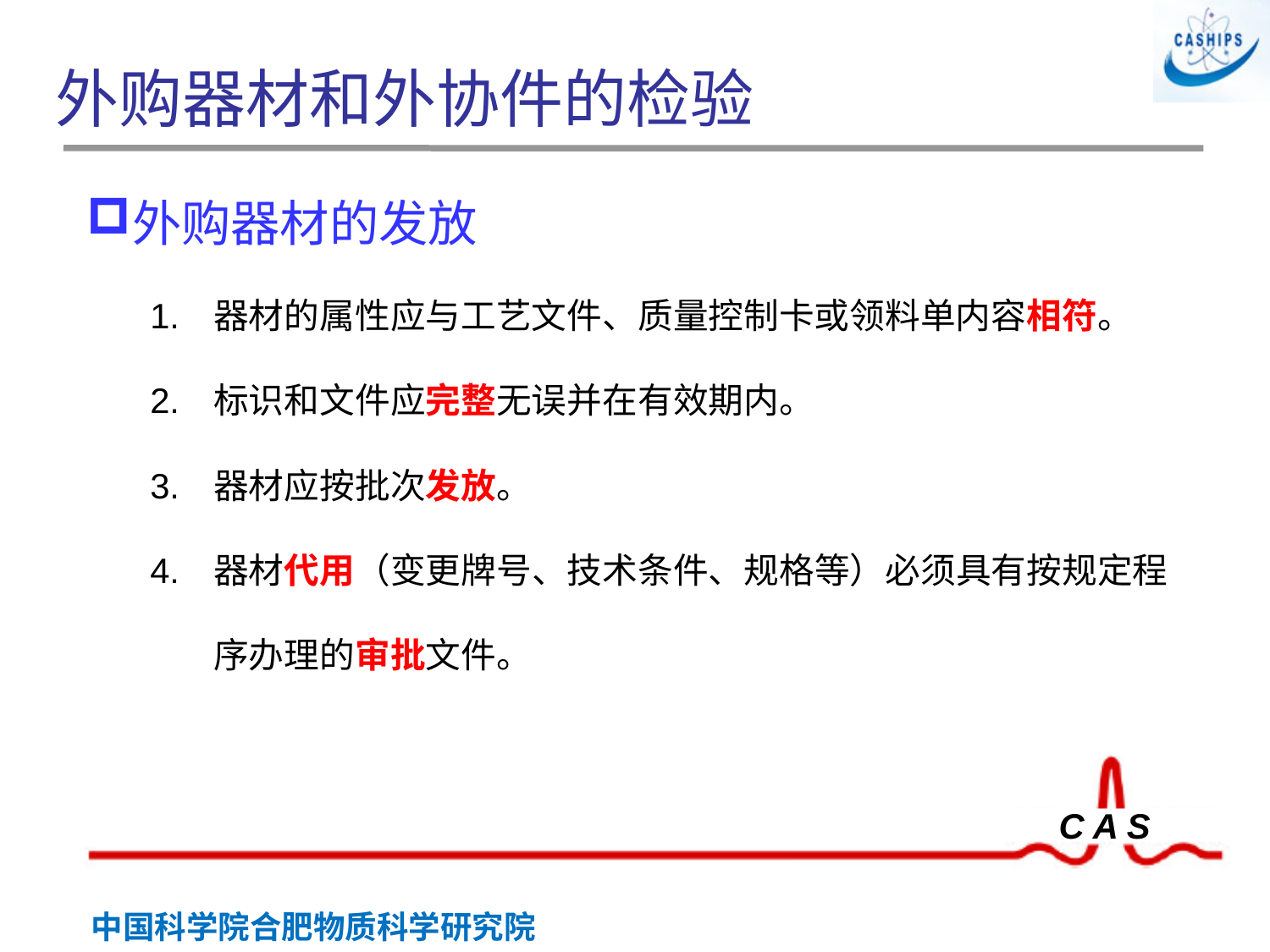

# 外购器材和外协件的检验
外购器材的发放
器材的属性应与工艺文件、质量控制卡或领料单内容相符。
标识和文件应完整无误并在有效期内。
器材应按批次发放。
器材代用（变更牌号、技术条件、规格等）必须具有按规定程序办理的审批文件。

  胶印章
钢印章
封印章